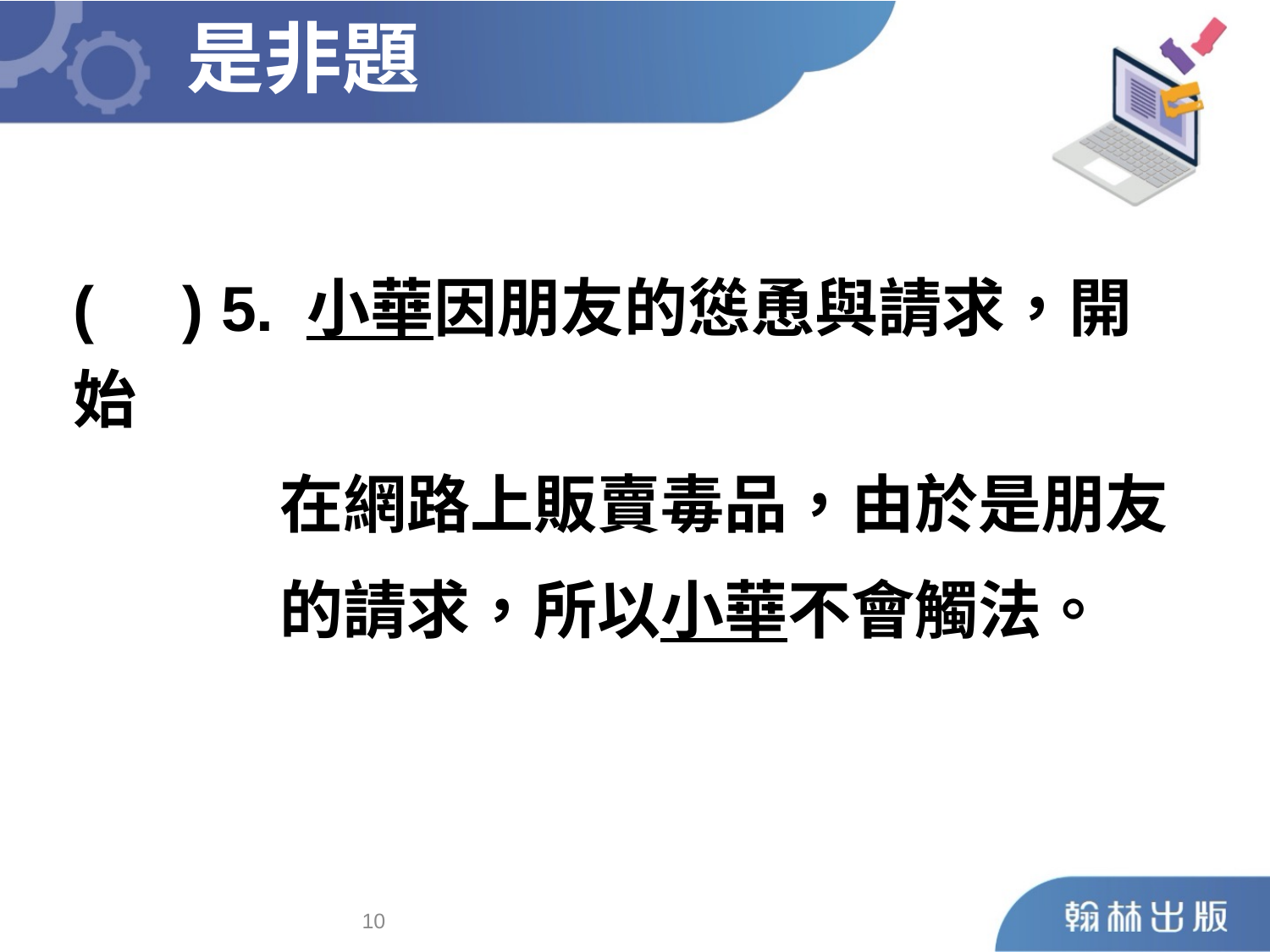

是非題
	(     ) 5. 小華因朋友的慫恿與請求，開始
               在網路上販賣毒品，由於是朋友
               的請求，所以小華不會觸法。
10